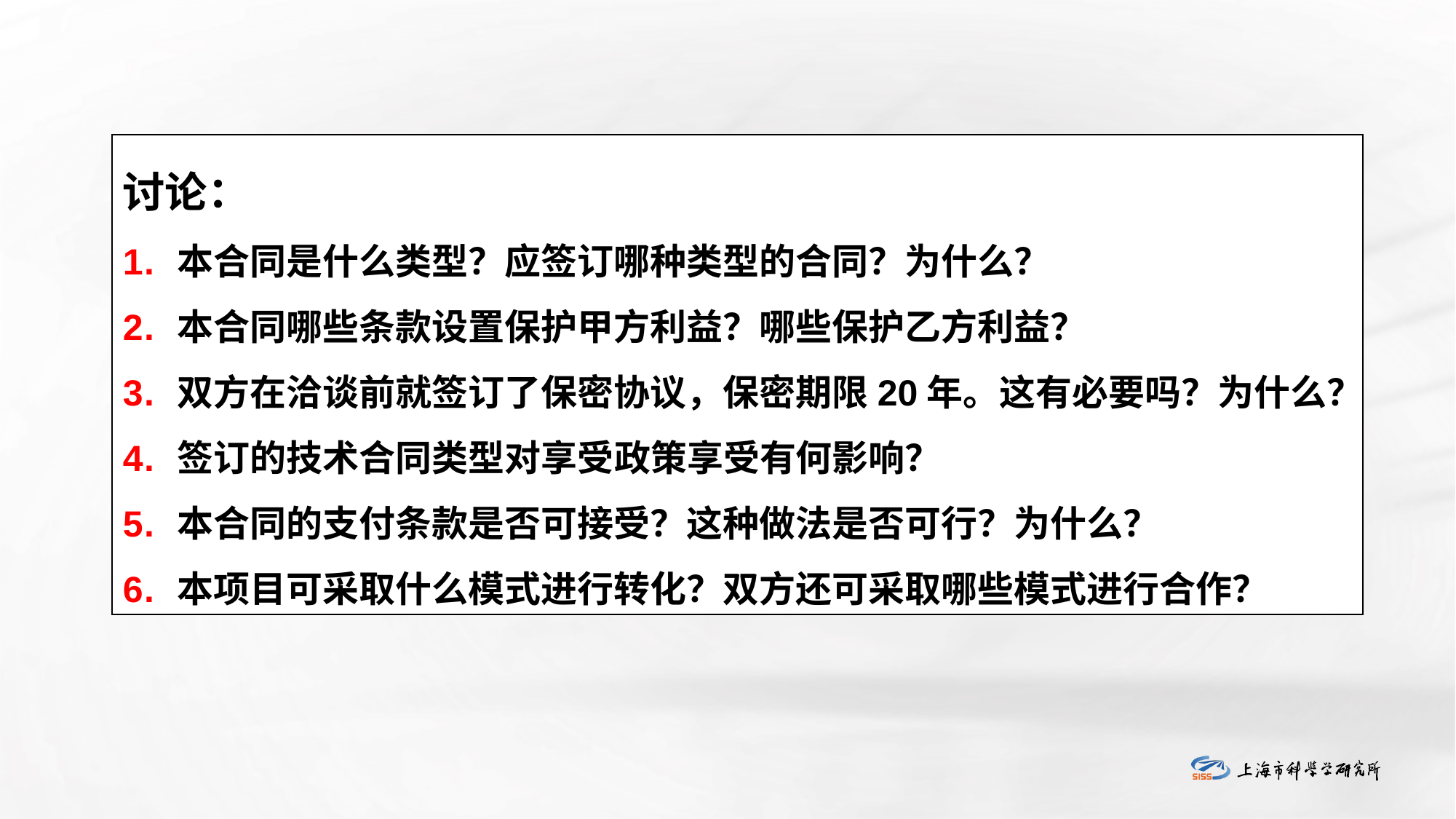

讨论：
本合同是什么类型？应签订哪种类型的合同？为什么？
本合同哪些条款设置保护甲方利益？哪些保护乙方利益？
双方在洽谈前就签订了保密协议，保密期限20年。这有必要吗？为什么？
签订的技术合同类型对享受政策享受有何影响？
本合同的支付条款是否可接受？这种做法是否可行？为什么？
本项目可采取什么模式进行转化？双方还可采取哪些模式进行合作？